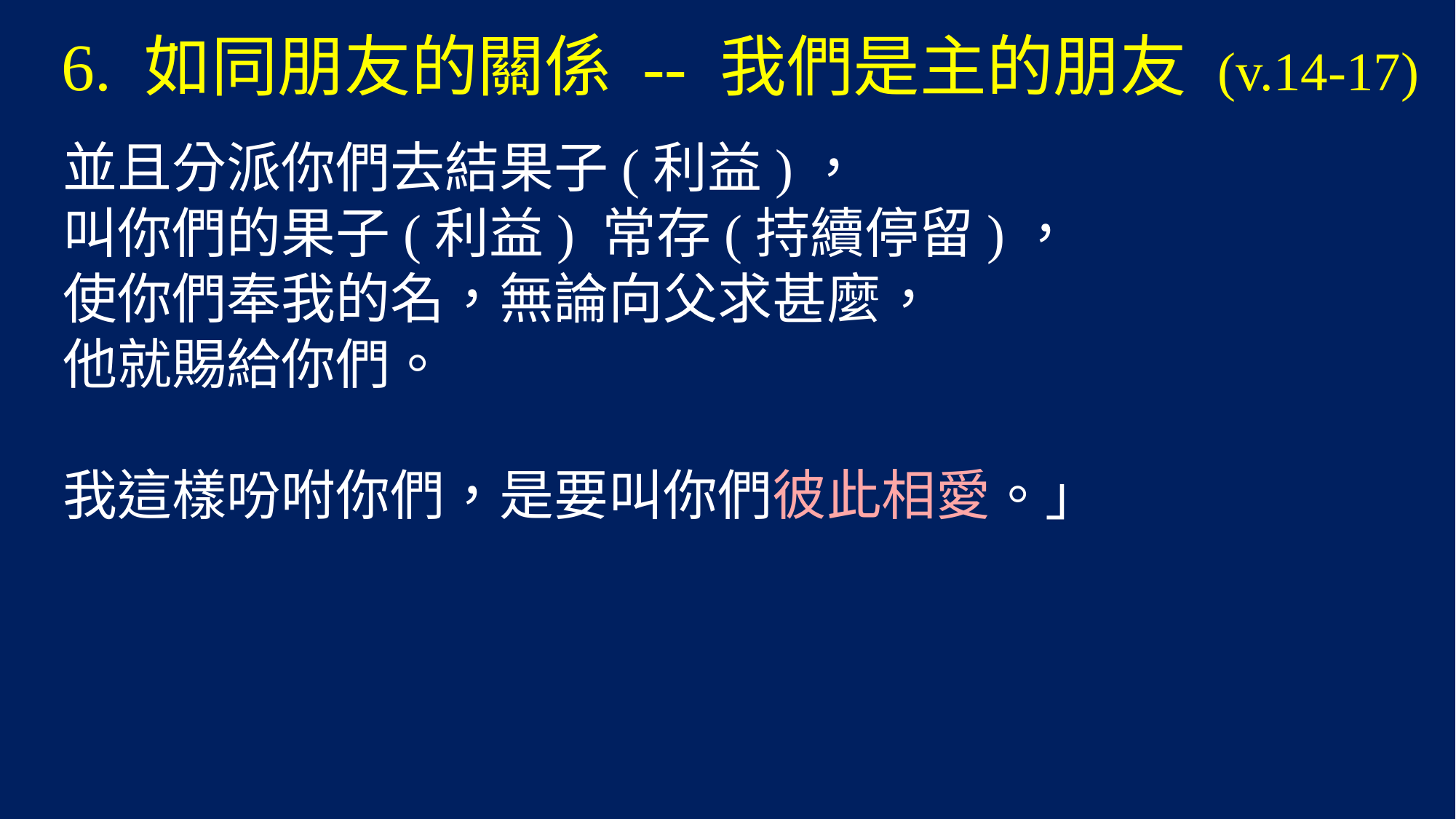

# 6. 如同朋友的關係 -- 我們是主的朋友 (v.14-17)
並且分派你們去結果子(利益)，
叫你們的果子(利益) 常存(持續停留)，
使你們奉我的名，無論向父求甚麼，
他就賜給你們。

我這樣吩咐你們，是要叫你們彼此相愛。」